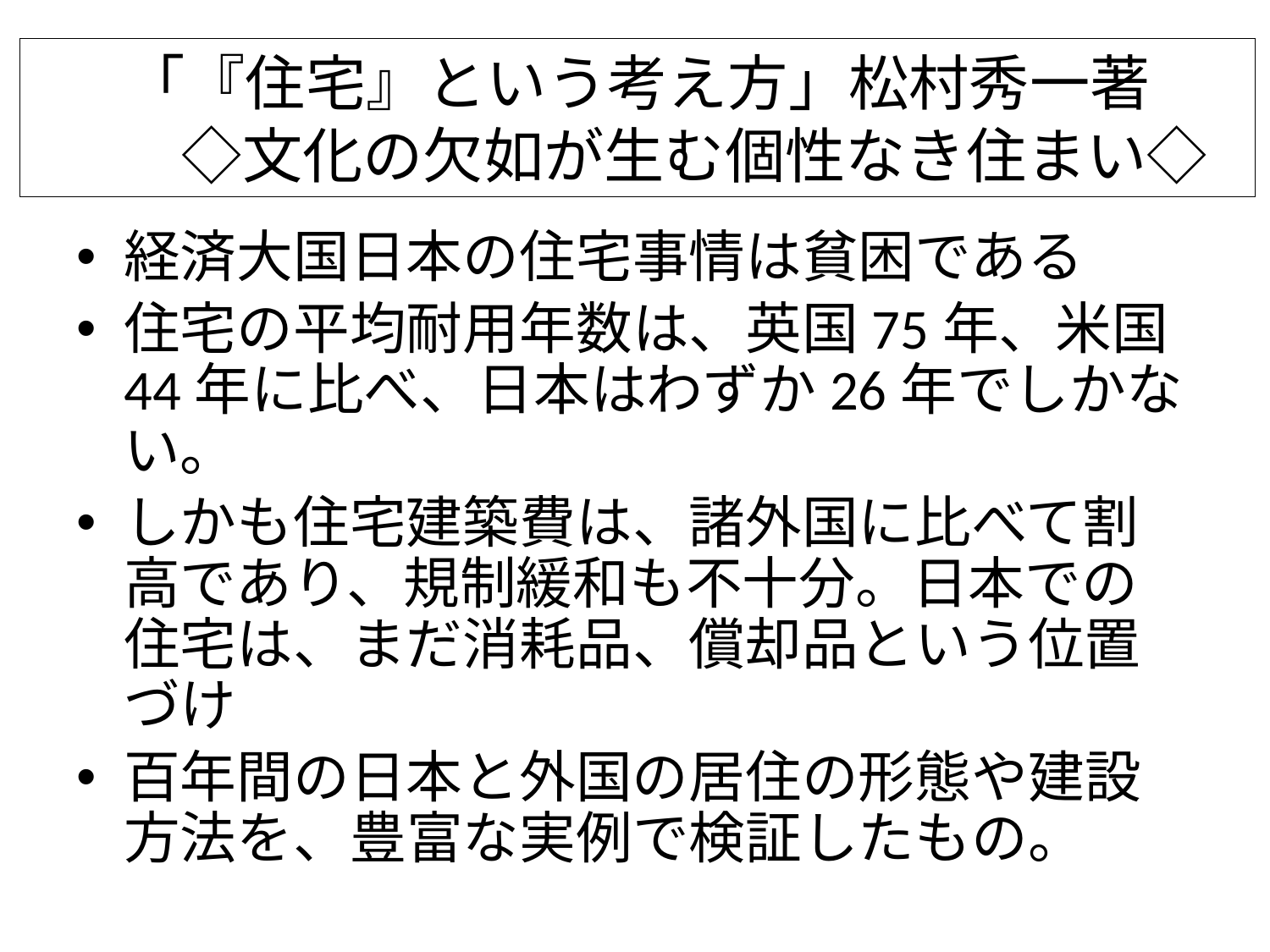

# 「『住宅』という考え方」松村秀一著     　◇文化の欠如が生む個性なき住まい◇
経済大国日本の住宅事情は貧困である
住宅の平均耐用年数は、英国75年、米国44年に比べ、日本はわずか26年でしかない。
しかも住宅建築費は、諸外国に比べて割高であり、規制緩和も不十分。日本での住宅は、まだ消耗品、償却品という位置づけ
百年間の日本と外国の居住の形態や建設方法を、豊富な実例で検証したもの。